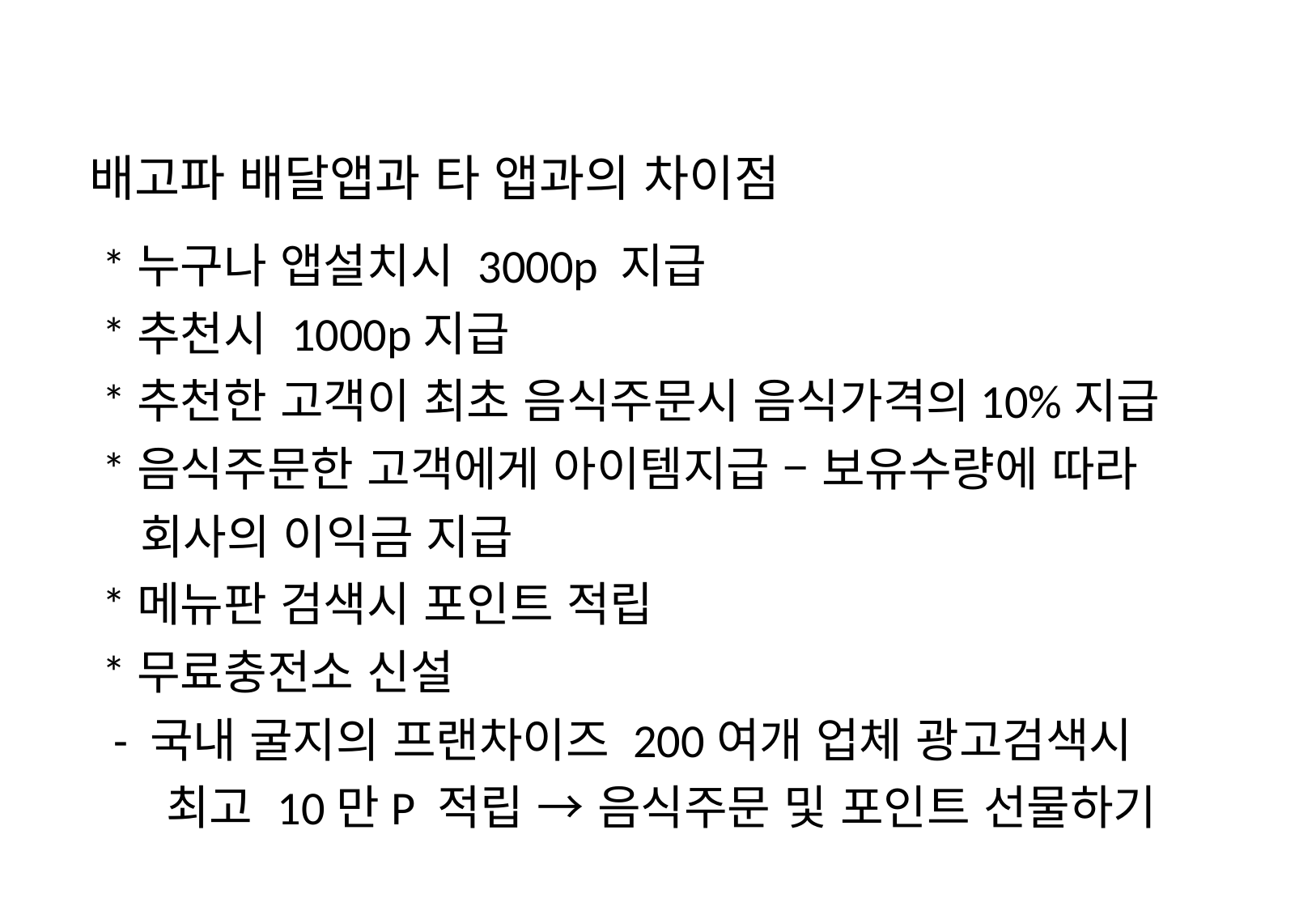

# 배고파 배달앱과 타 앱과의 차이점
*누구나 앱설치시 3000p 지급
*추천시 1000p지급
*추천한 고객이 최초 음식주문시 음식가격의10%지급
*음식주문한 고객에게 아이템지급 – 보유수량에 따라
  회사의 이익금 지급
*메뉴판 검색시 포인트 적립
*무료충전소 신설
 - 국내 굴지의 프랜차이즈 200여개 업체 광고검색시
    최고 10만P 적립 → 음식주문 및 포인트 선물하기